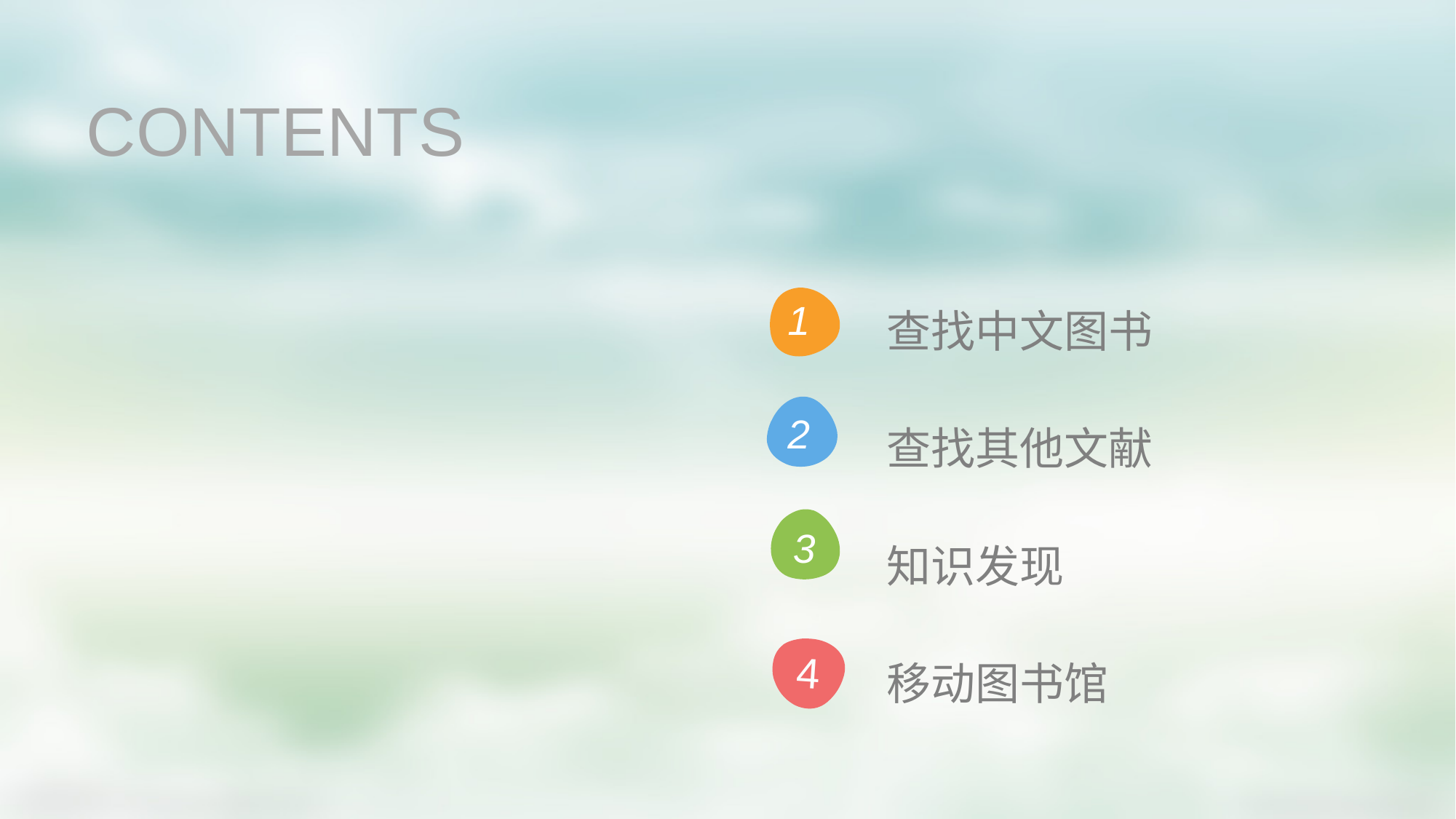

CONTENTS
查找中文图书
查找其他文献
知识发现
移动图书馆

1

2

3
 4
2